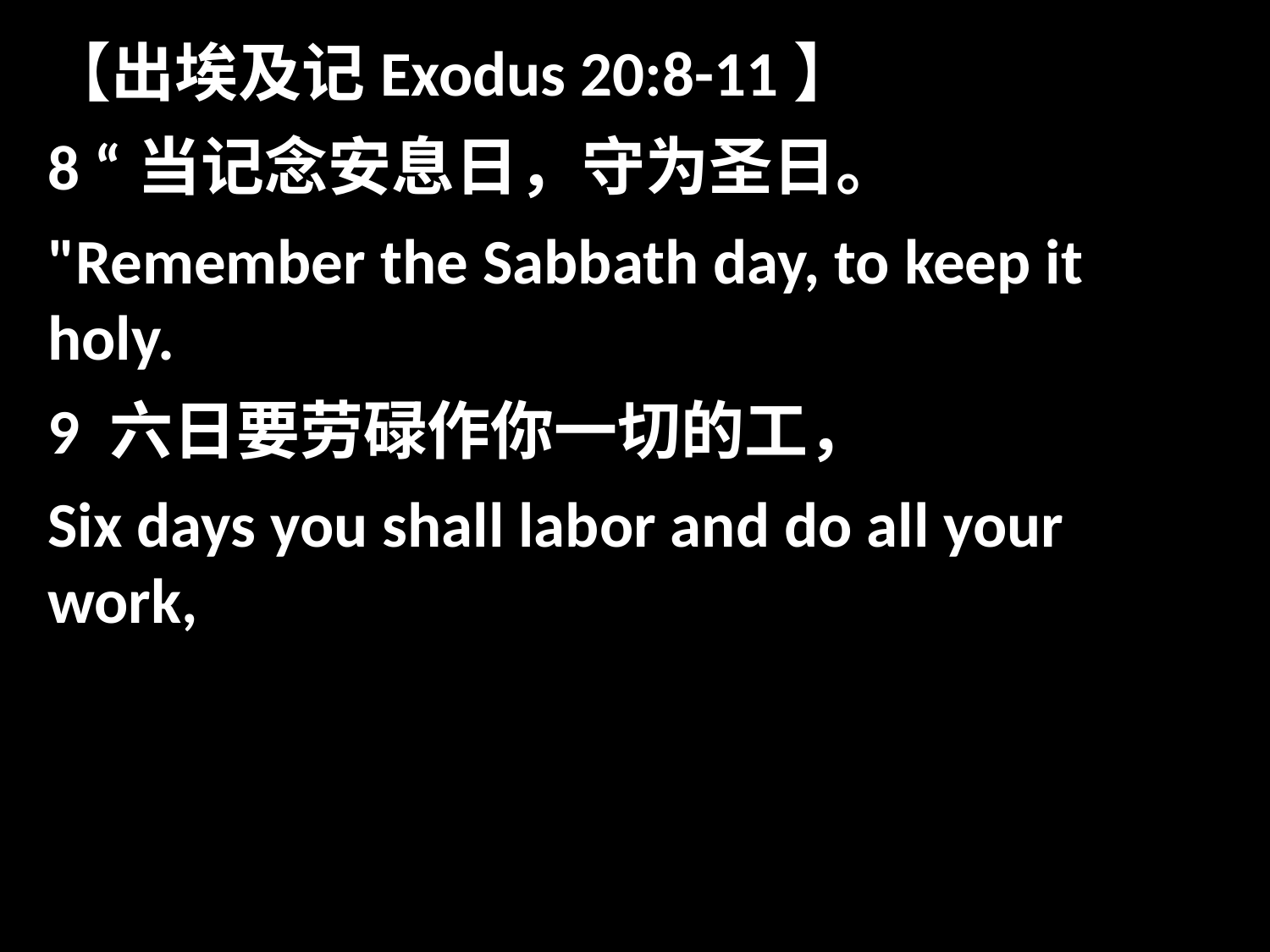

【出埃及记Exodus 20:8-11】
8 “当记念安息日，守为圣日。
"Remember the Sabbath day, to keep it holy.
9 六日要劳碌作你一切的工，
Six days you shall labor and do all your work,